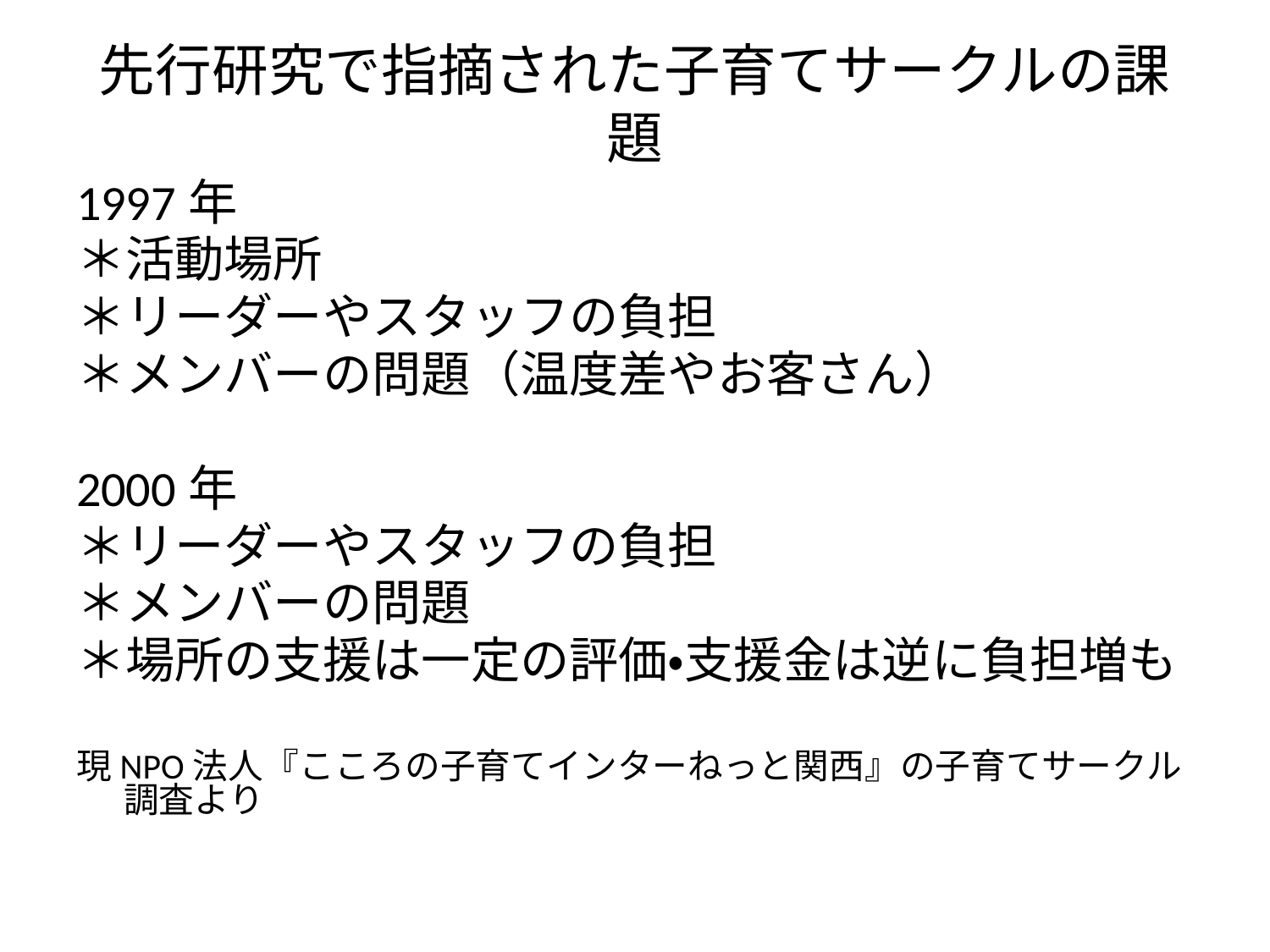

# 先行研究で指摘された子育てサークルの課題
1997年
＊活動場所
＊リーダーやスタッフの負担
＊メンバーの問題（温度差やお客さん）

2000年
＊リーダーやスタッフの負担
＊メンバーの問題
＊場所の支援は一定の評価・支援金は逆に負担増も

現NPO法人『こころの子育てインターねっと関西』の子育てサークル調査より